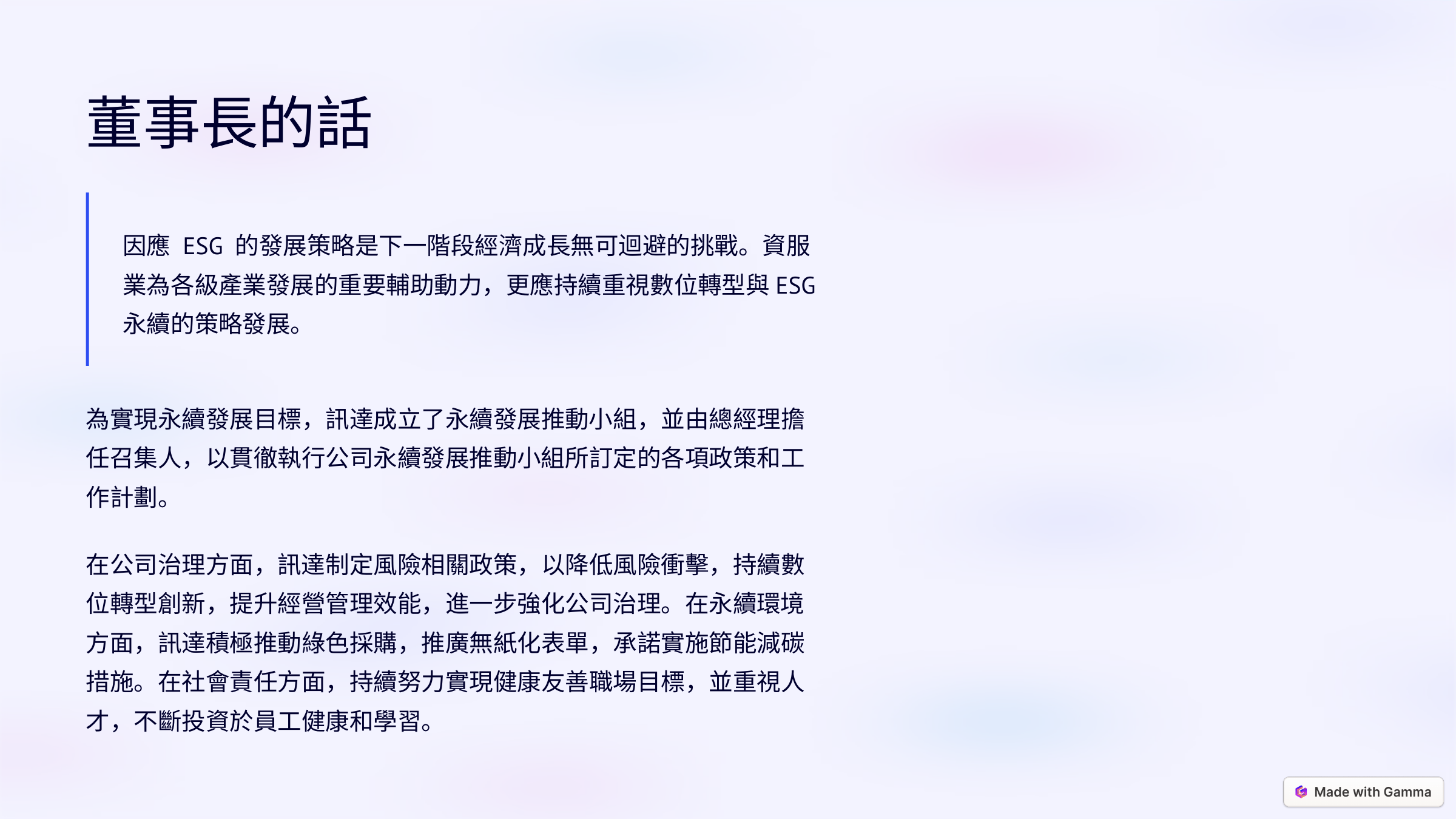

董事長的話

因應 ESG 的發展策略是下一階段經濟成長無可迴避的挑戰。資服業為各級產業發展的重要輔助動力，更應持續重視數位轉型與ESG 永續的策略發展。
為實現永續發展目標，訊達成立了永續發展推動小組，並由總經理擔任召集人，以貫徹執行公司永續發展推動小組所訂定的各項政策和工作計劃。
在公司治理方面，訊達制定風險相關政策，以降低風險衝擊，持續數位轉型創新，提升經營管理效能，進一步強化公司治理。在永續環境方面，訊達積極推動綠色採購，推廣無紙化表單，承諾實施節能減碳措施。在社會責任方面，持續努力實現健康友善職場目標，並重視人才，不斷投資於員工健康和學習。